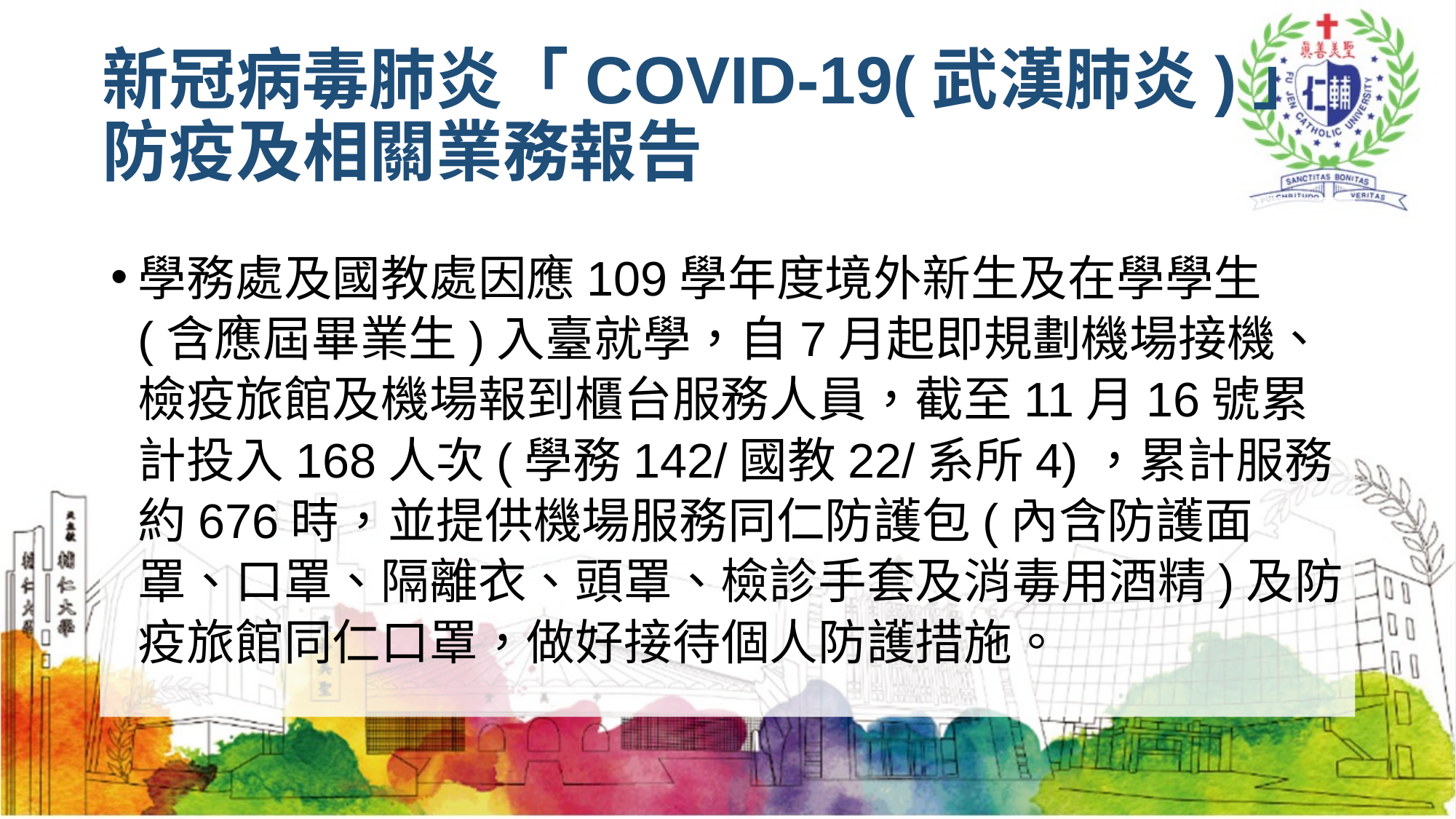

新冠病毒肺炎「COVID-19(武漢肺炎)」防疫及相關業務報告
學務處及國教處因應109學年度境外新生及在學學生
(含應屆畢業生)入臺就學，自7月起即規劃機場接機、檢疫旅館及機場報到櫃台服務人員，截至11月16號累計投入168人次(學務142/國教22/系所4)，累計服務約676時，並提供機場服務同仁防護包(內含防護面罩、口罩、隔離衣、頭罩、檢診手套及消毒用酒精)及防疫旅館同仁口罩，做好接待個人防護措施。